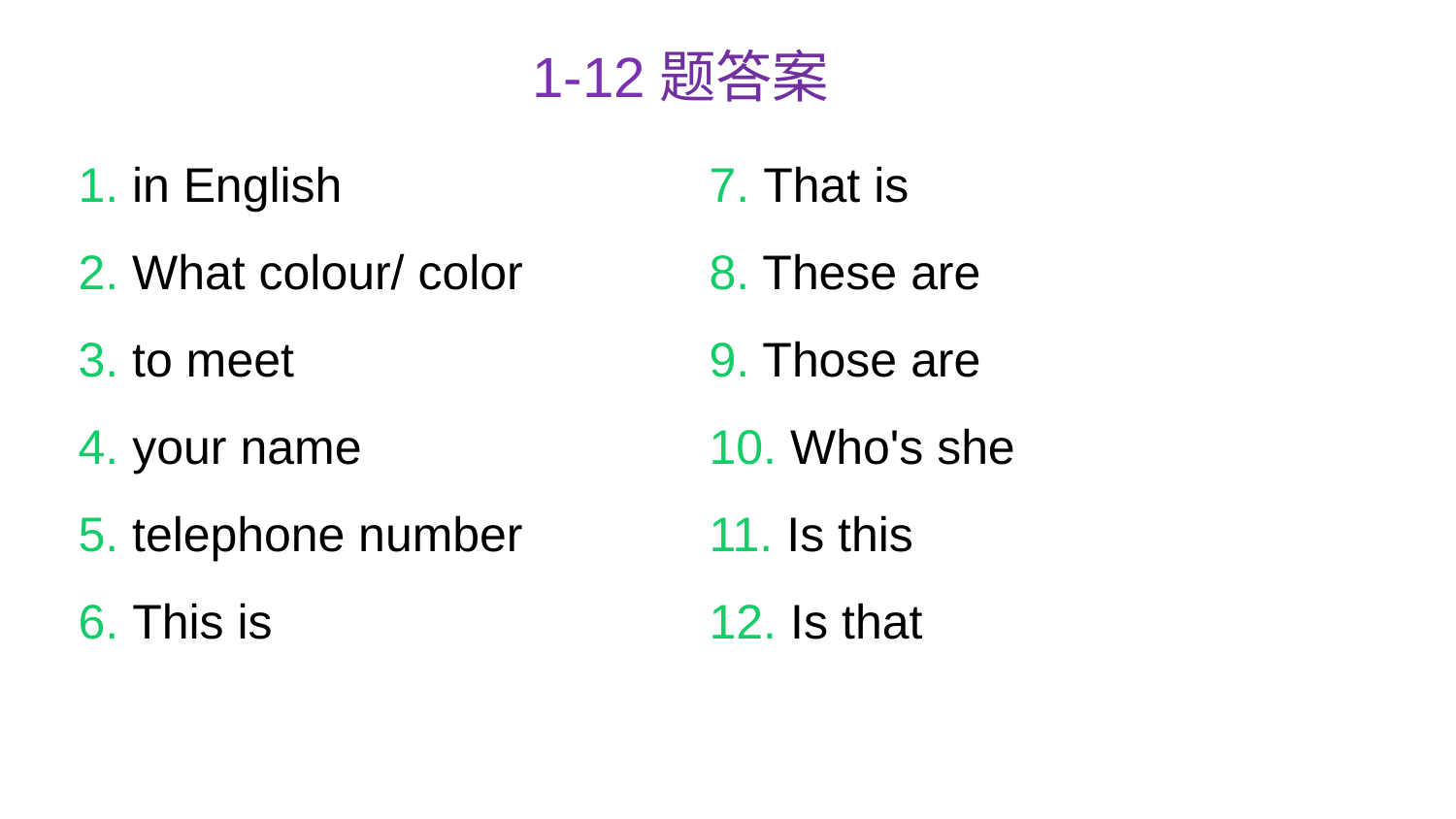

1-12题答案
1. in English
2. What colour/ color
3. to meet
4. your name
5. telephone number
6. This is
7. That is
8. These are
9. Those are
10. Who's she
11. Is this
12. Is that